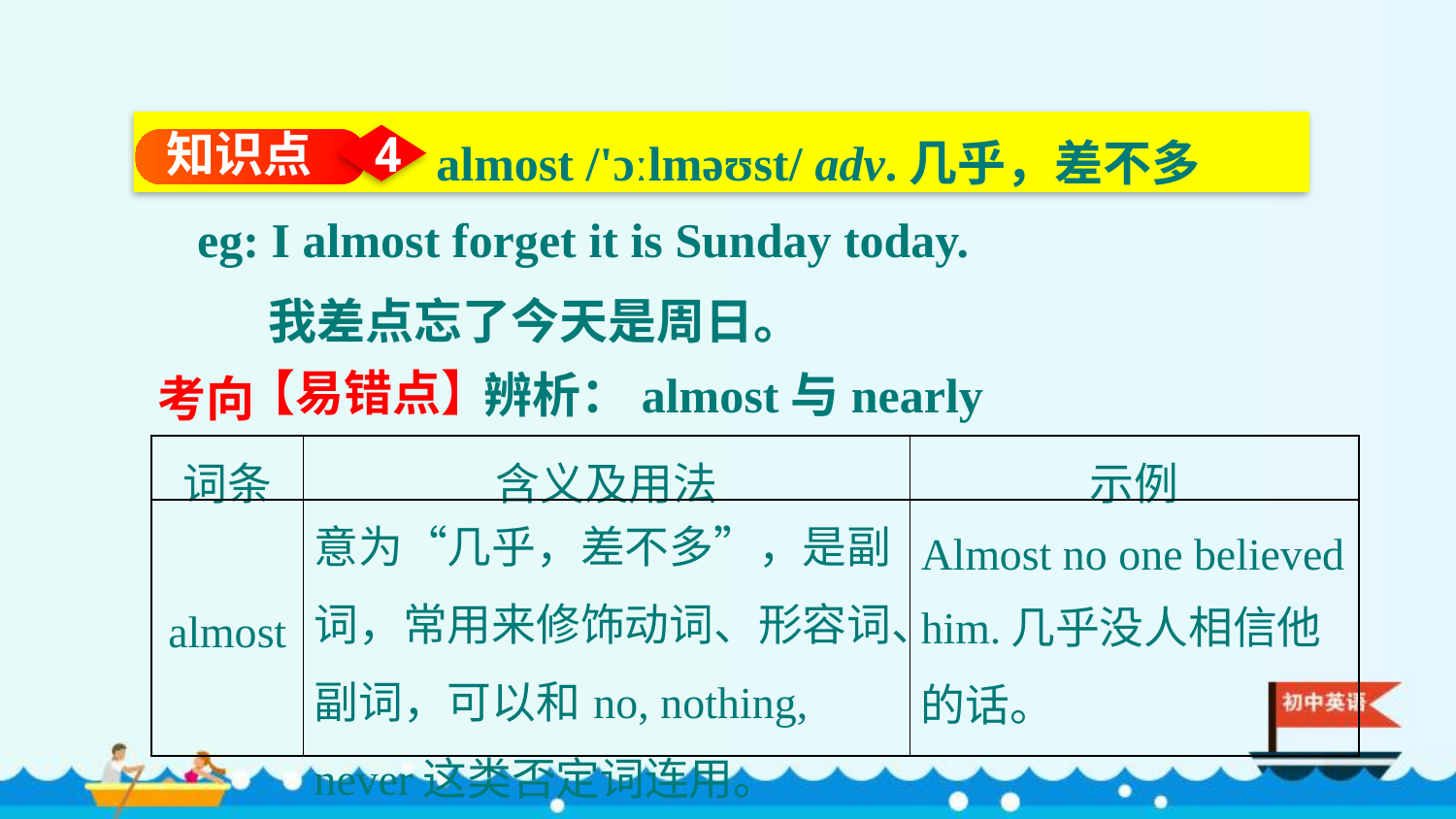

almost /'ɔːlməʊst/ adv.几乎，差不多

知识点
4

eg: I almost forget it is Sunday today.
我差点忘了今天是周日。
考向
【易错点】
辨析：almost与nearly
| 词条 | 含义及用法 | 示例 |
| --- | --- | --- |
| almost | 意为“几乎，差不多”，是副词，常用来修饰动词、形容词、副词，可以和no, nothing, never这类否定词连用。 | Almost no one believed him.几乎没人相信他的话。 |